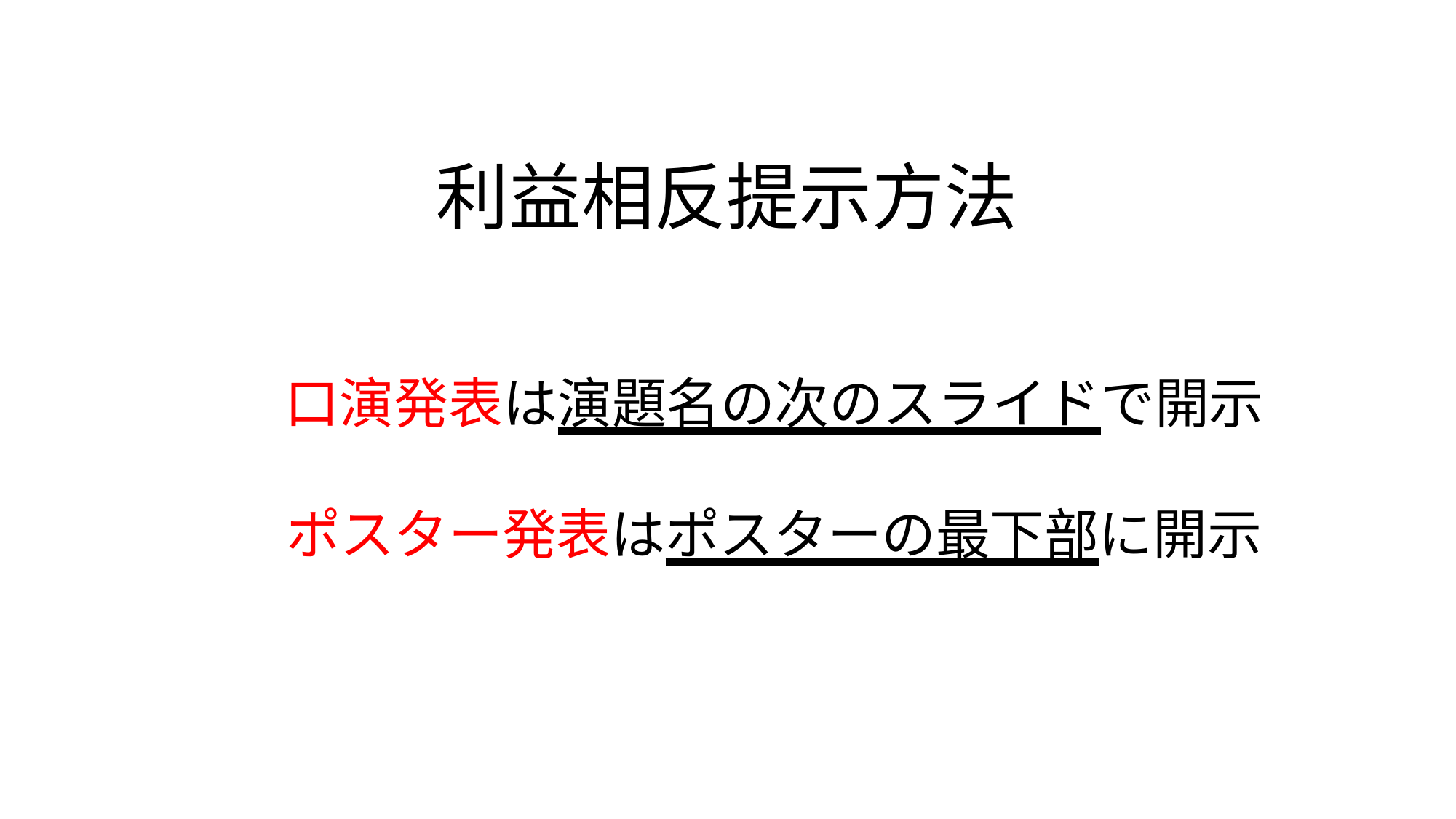

# 利益相反提示方法
口演発表は演題名の次のスライドで開示
ポスター発表はポスターの最下部に開示